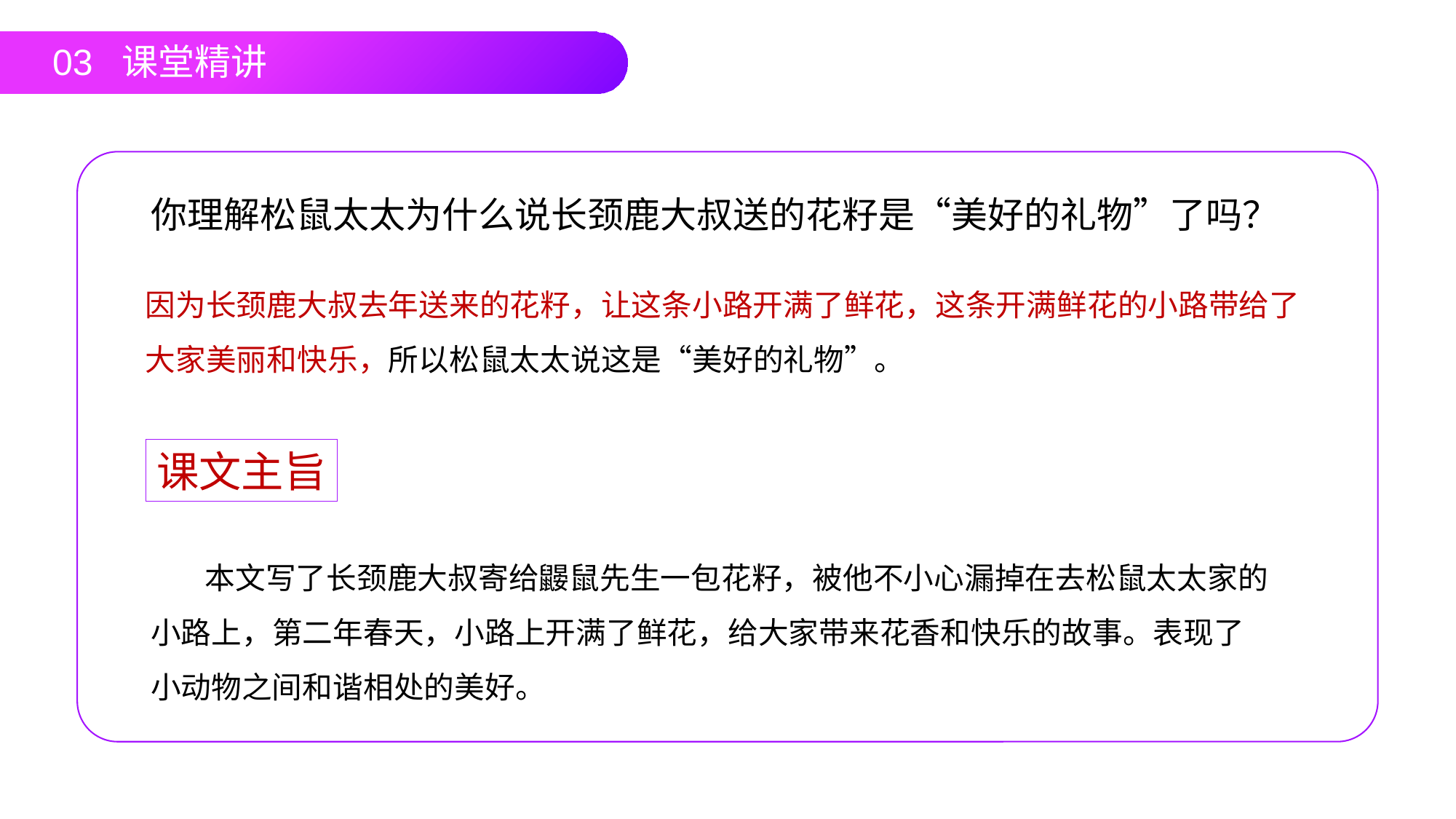

03  课堂精讲
你理解松鼠太太为什么说长颈鹿大叔送的花籽是“美好的礼物”了吗？
因为长颈鹿大叔去年送来的花籽，让这条小路开满了鲜花，这条开满鲜花的小路带给了大家美丽和快乐，所以松鼠太太说这是“美好的礼物”。
课文主旨
       本文写了长颈鹿大叔寄给鼹鼠先生一包花籽，被他不小心漏掉在去松鼠太太家的小路上，第二年春天，小路上开满了鲜花，给大家带来花香和快乐的故事。表现了小动物之间和谐相处的美好。